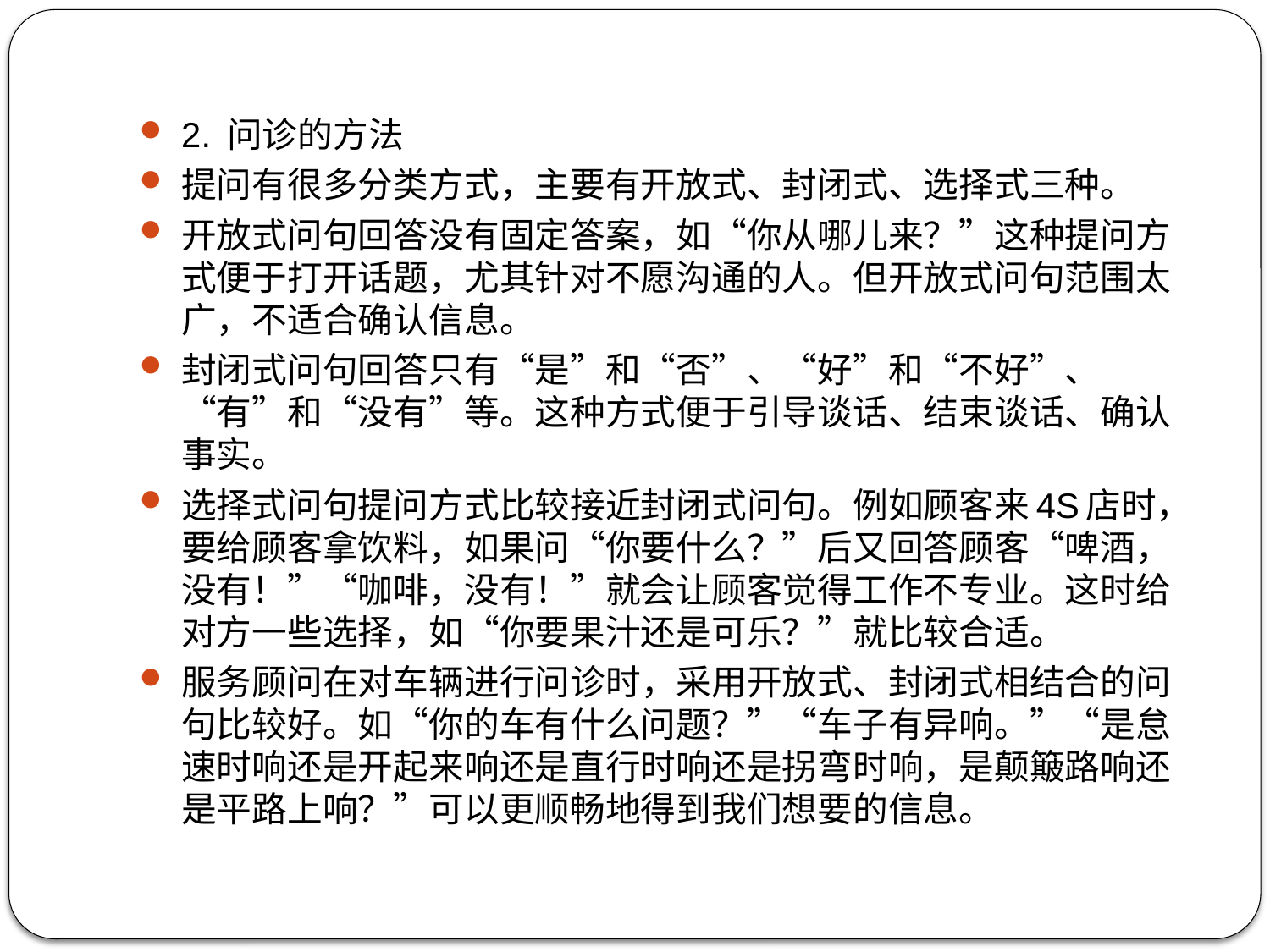

2. 问诊的方法
提问有很多分类方式，主要有开放式、封闭式、选择式三种。
开放式问句回答没有固定答案，如“你从哪儿来？”这种提问方式便于打开话题，尤其针对不愿沟通的人。但开放式问句范围太广，不适合确认信息。
封闭式问句回答只有“是”和“否”、“好”和“不好”、“有”和“没有”等。这种方式便于引导谈话、结束谈话、确认事实。
选择式问句提问方式比较接近封闭式问句。例如顾客来4S店时，要给顾客拿饮料，如果问“你要什么？”后又回答顾客“啤酒，没有！”“咖啡，没有！”就会让顾客觉得工作不专业。这时给对方一些选择，如“你要果汁还是可乐？”就比较合适。
服务顾问在对车辆进行问诊时，采用开放式、封闭式相结合的问句比较好。如“你的车有什么问题？”“车子有异响。”“是怠速时响还是开起来响还是直行时响还是拐弯时响，是颠簸路响还是平路上响？”可以更顺畅地得到我们想要的信息。